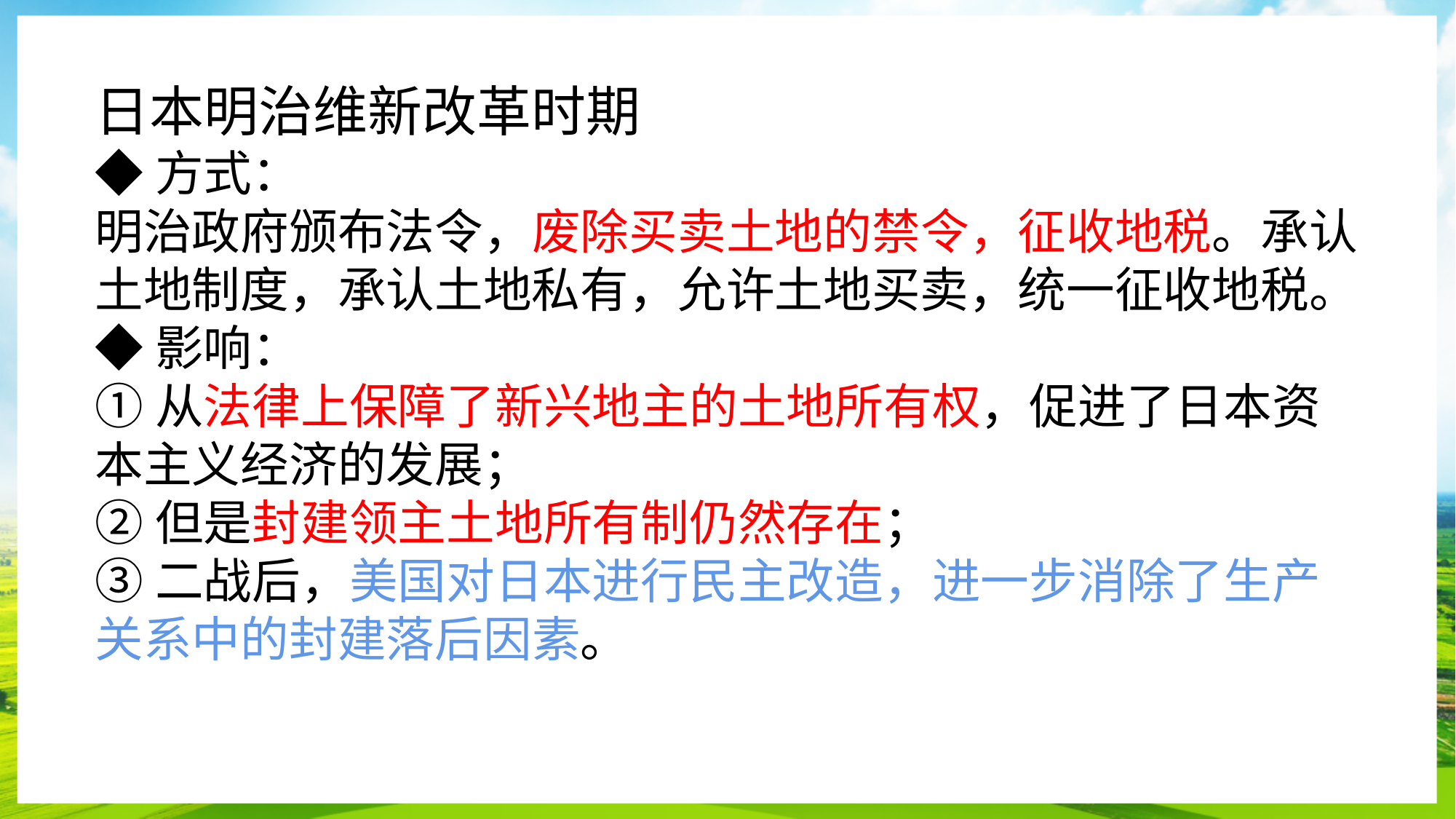

日本明治维新改革时期
◆方式：
明治政府颁布法令，废除买卖土地的禁令，征收地税。承认土地制度，承认土地私有，允许土地买卖，统一征收地税。
◆影响：
①从法律上保障了新兴地主的土地所有权，促进了日本资本主义经济的发展；
②但是封建领主土地所有制仍然存在；
③二战后，美国对日本进行民主改造，进一步消除了生产关系中的封建落后因素。